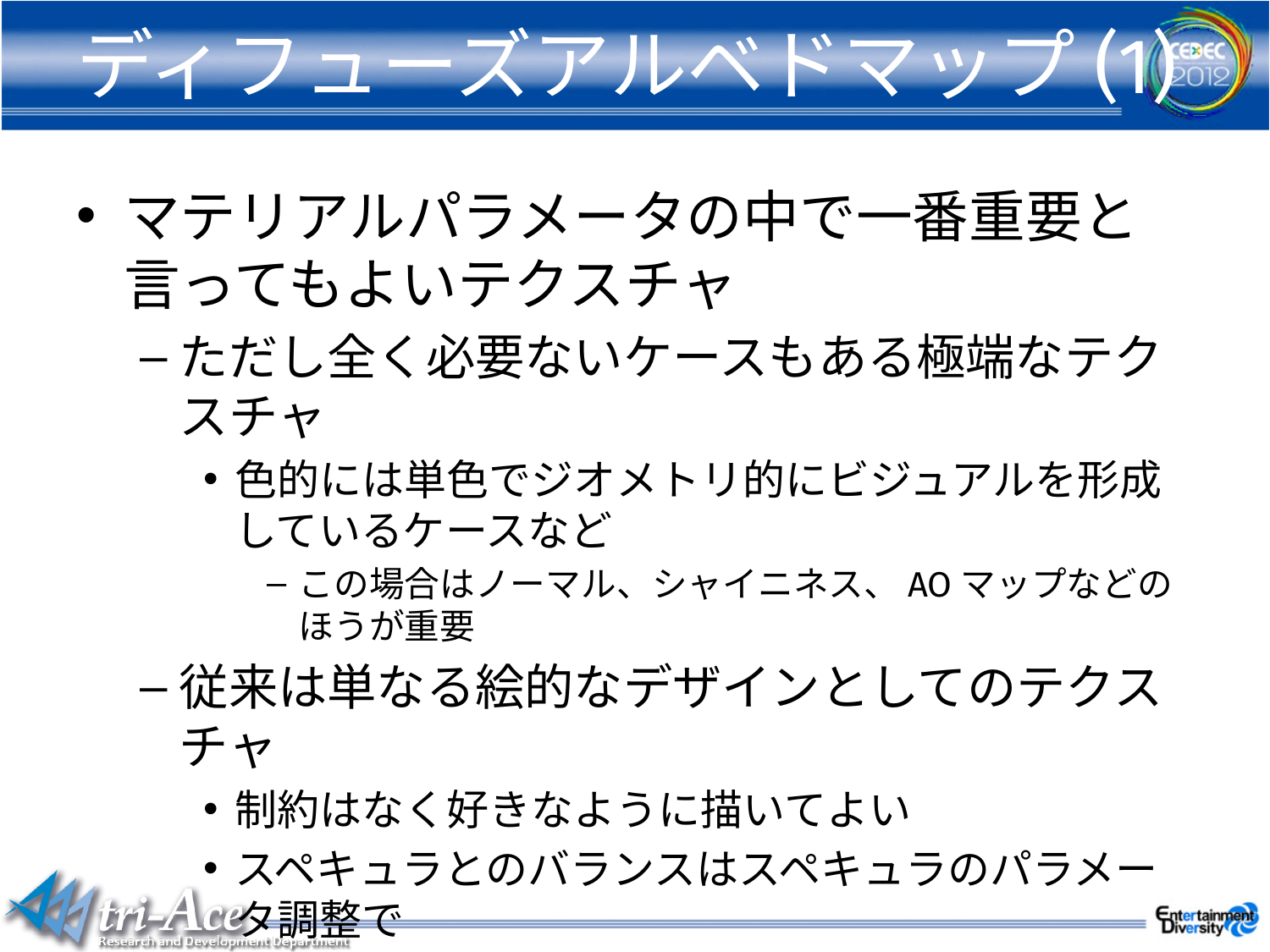

# ディフューズアルベドマップ(1)
マテリアルパラメータの中で一番重要と言ってもよいテクスチャ
ただし全く必要ないケースもある極端なテクスチャ
色的には単色でジオメトリ的にビジュアルを形成しているケースなど
この場合はノーマル、シャイニネス、AOマップなどのほうが重要
従来は単なる絵的なデザインとしてのテクスチャ
制約はなく好きなように描いてよい
スペキュラとのバランスはスペキュラのパラメータ調整で